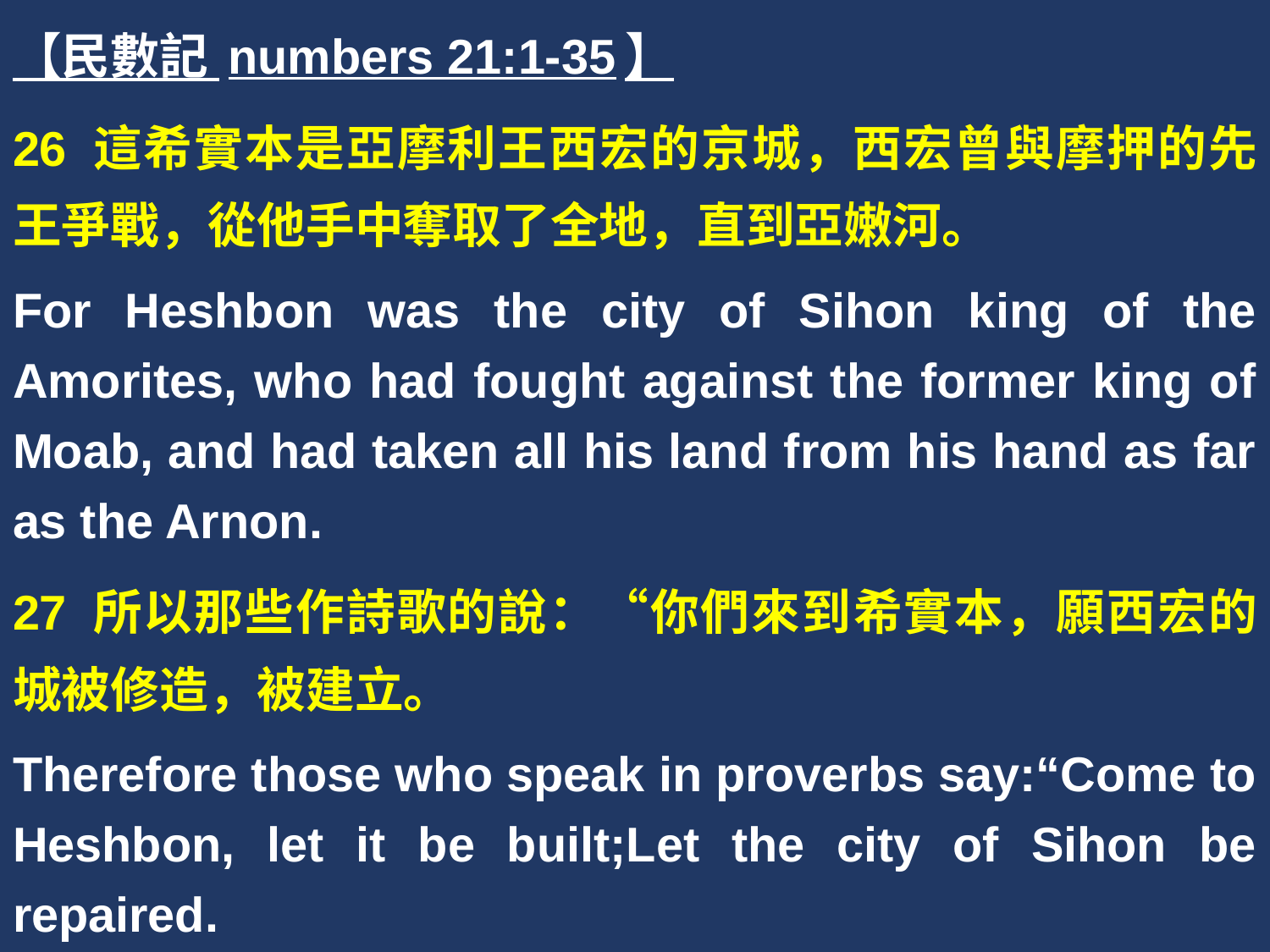

【民數記 numbers 21:1-35】
26 這希實本是亞摩利王西宏的京城，西宏曾與摩押的先王爭戰，從他手中奪取了全地，直到亞嫩河。
For Heshbon was the city of Sihon king of the Amorites, who had fought against the former king of Moab, and had taken all his land from his hand as far as the Arnon.
27 所以那些作詩歌的說：“你們來到希實本，願西宏的城被修造，被建立。
Therefore those who speak in proverbs say:“Come to Heshbon, let it be built;Let the city of Sihon be repaired.